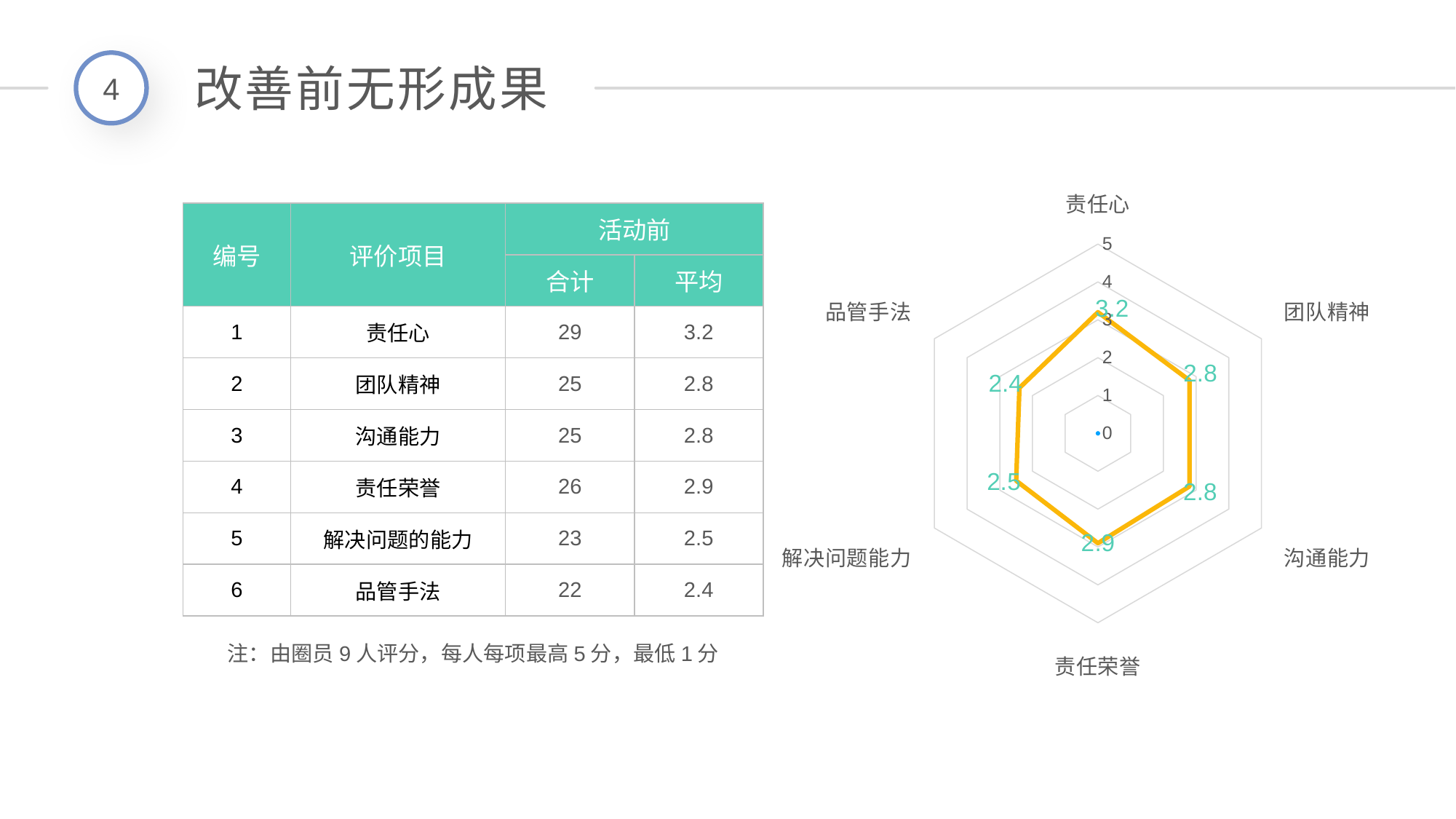

4
改善前无形成果

### Chart

| Category | 活动前 | 活动后 |
|---|---|---|
| 责任心 | 3.2 | 0.0 |
| 团队精神 | 2.8 | 0.0 |
| 沟通能力 | 2.8 | 0.0 |
| 责任荣誉 | 2.9 | 0.0 |
| 解决问题能力 | 2.5 | 0.0 |
| 品管手法 | 2.4 | 0.0 |
| 编号 | 评价项目 | 活动前 |  |
| --- | --- | --- | --- |
|  |  | 合计 | 平均 |
| 1 | 责任心 | 29 | 3.2 |
| 2 | 团队精神 | 25 | 2.8 |
| 3 | 沟通能力 | 25 | 2.8 |
| 4 | 责任荣誉 | 26 | 2.9 |
| 5 | 解决问题的能力 | 23 | 2.5 |
| 6 | 品管手法 | 22 | 2.4 |
注：由圈员9人评分，每人每项最高5分，最低1分
延时符